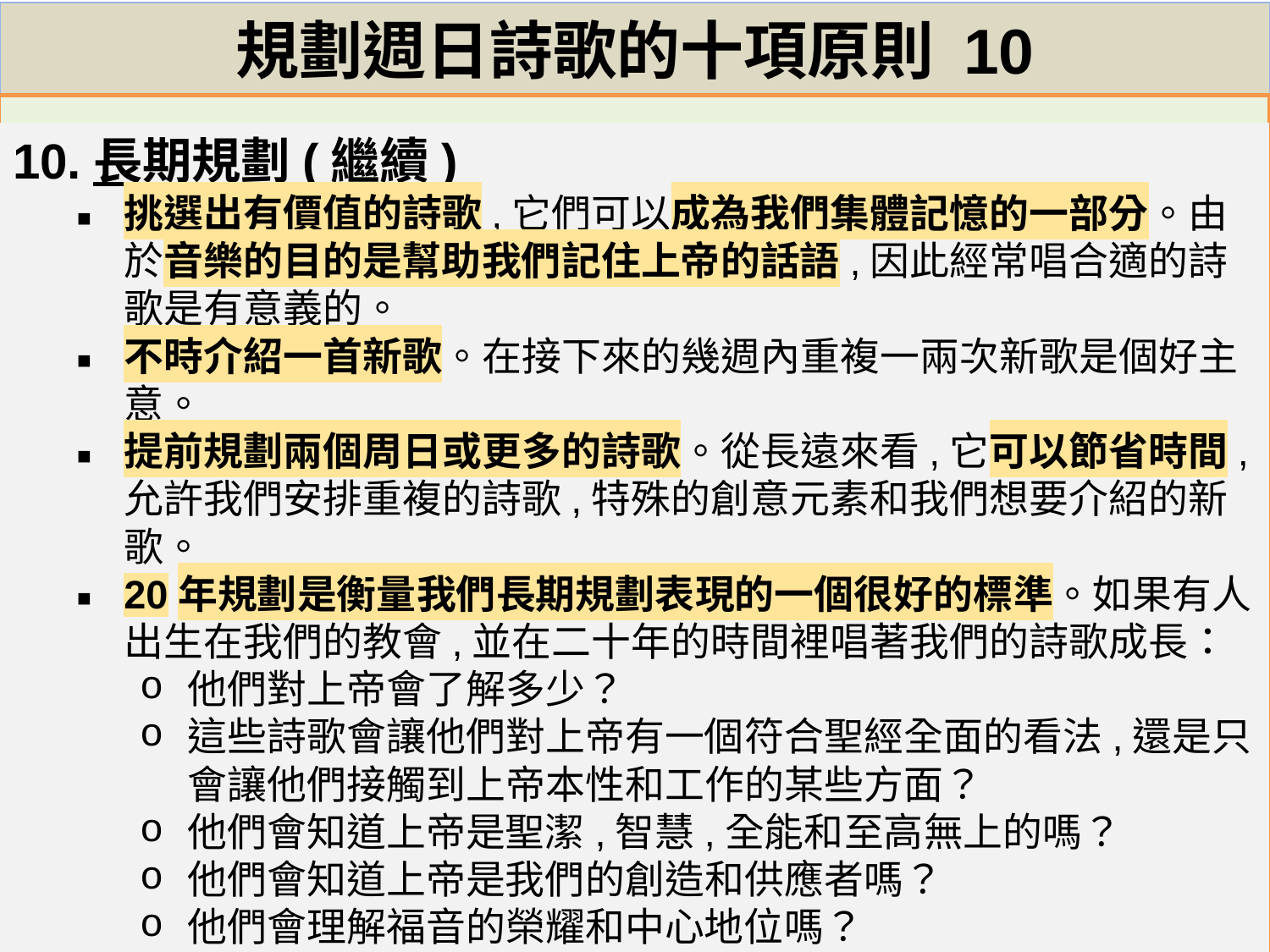

# 規劃週日詩歌的十項原則 10

10.長期規劃(繼續)
挑選出有價值的詩歌,它們可以成為我們集體記憶的一部分。由於音樂的目的是幫助我們記住上帝的話語,因此經常唱合適的詩歌是有意義的。
不時介紹一首新歌。在接下來的幾週內重複一兩次新歌是個好主意。
提前規劃兩個周日或更多的詩歌。從長遠來看,它可以節省時間,允許我們安排重複的詩歌,特殊的創意元素和我們想要介紹的新歌。
20年規劃是衡量我們長期規劃表現的一個很好的標準。如果有人出生在我們的教會,並在二十年的時間裡唱著我們的詩歌成長：
他們對上帝會了解多少？
這些詩歌會讓他們對上帝有一個符合聖經全面的看法,還是只會讓他們接觸到上帝本性和工作的某些方面？
他們會知道上帝是聖潔,智慧,全能和至高無上的嗎？
他們會知道上帝是我們的創造和供應者嗎？
他們會理解福音的榮耀和中心地位嗎？